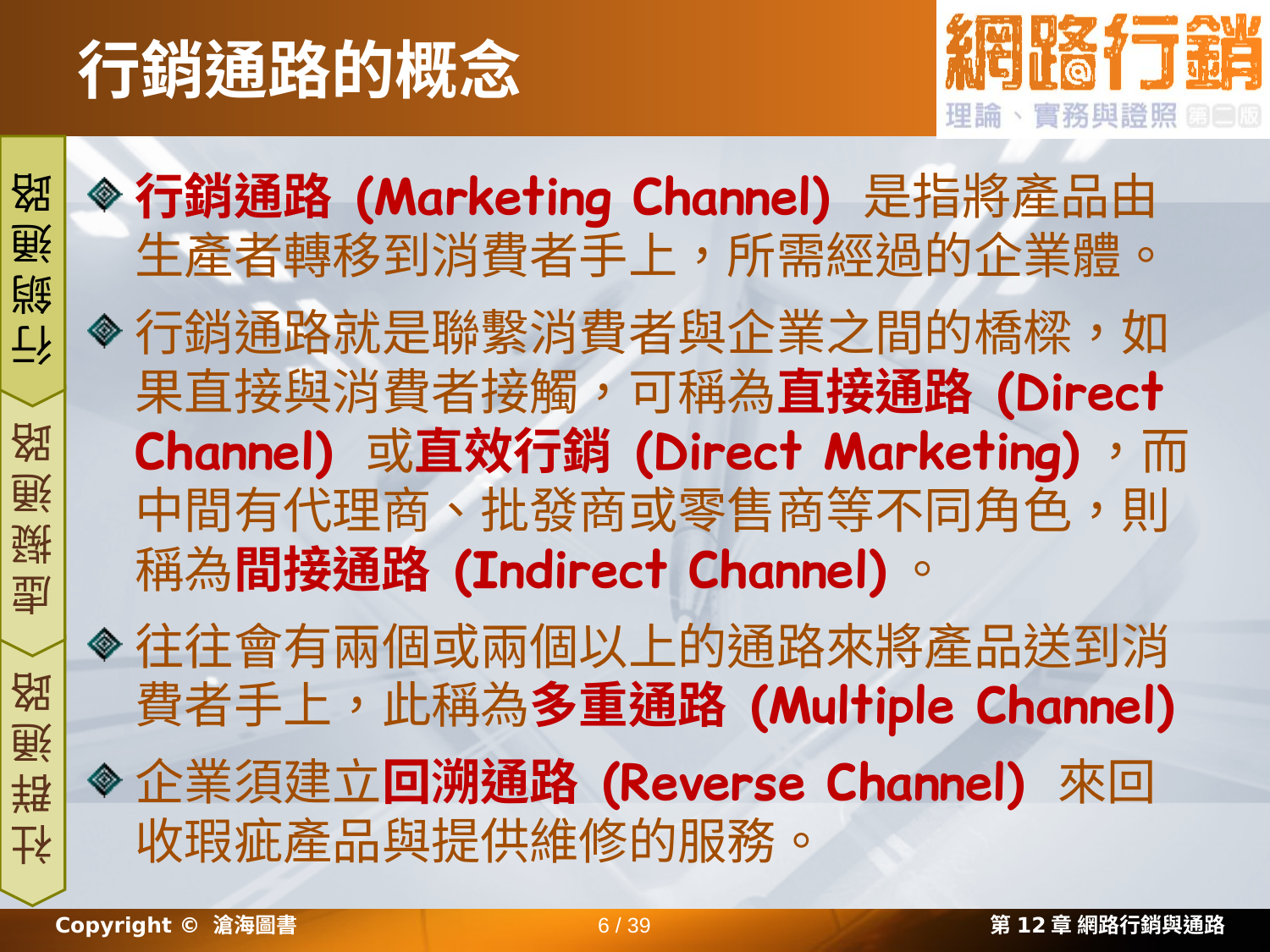

# 行銷通路的概念
行銷通路 (Marketing Channel) 是指將產品由生產者轉移到消費者手上，所需經過的企業體。
行銷通路就是聯繫消費者與企業之間的橋樑，如果直接與消費者接觸，可稱為直接通路 (Direct Channel) 或直效行銷 (Direct Marketing)，而中間有代理商、批發商或零售商等不同角色，則稱為間接通路 (Indirect Channel)。
往往會有兩個或兩個以上的通路來將產品送到消費者手上，此稱為多重通路 (Multiple Channel)
企業須建立回溯通路 (Reverse Channel) 來回收瑕疵產品與提供維修的服務。
行銷通路
虛擬通路
社群通路
Copyright © 滄海圖書
6 / 39
第12章 網路行銷與通路